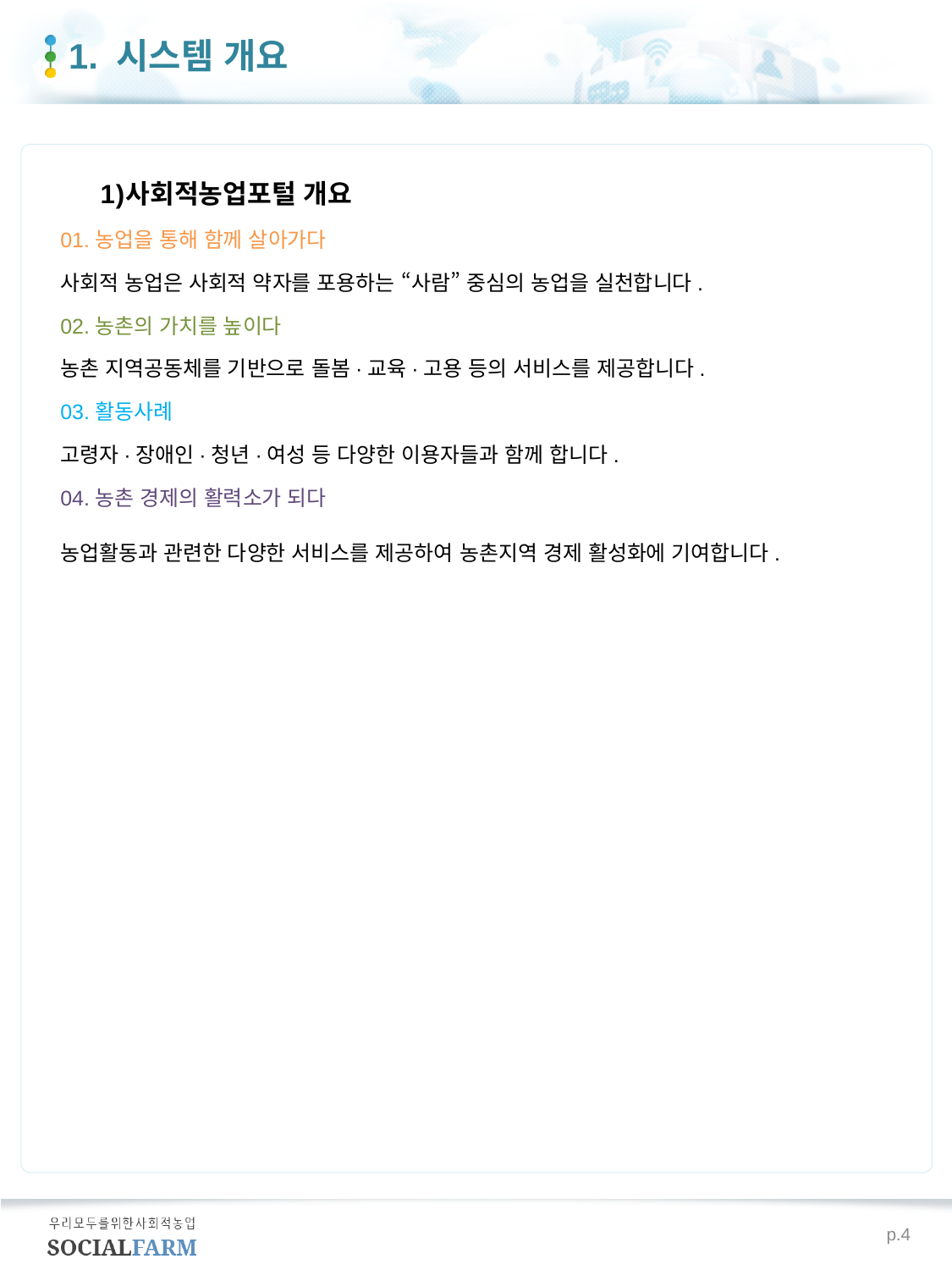

# 1. 시스템 개요
사회적농업포털 개요
01.농업을 통해 함께 살아가다
사회적 농업은 사회적 약자를 포용하는 “사람” 중심의 농업을 실천합니다.
02.농촌의 가치를 높이다
농촌 지역공동체를 기반으로 돌봄·교육·고용 등의 서비스를 제공합니다.
03.활동사례
고령자·장애인·청년·여성 등 다양한 이용자들과 함께 합니다.
04.농촌 경제의 활력소가 되다
농업활동과 관련한 다양한 서비스를 제공하여 농촌지역 경제 활성화에 기여합니다.